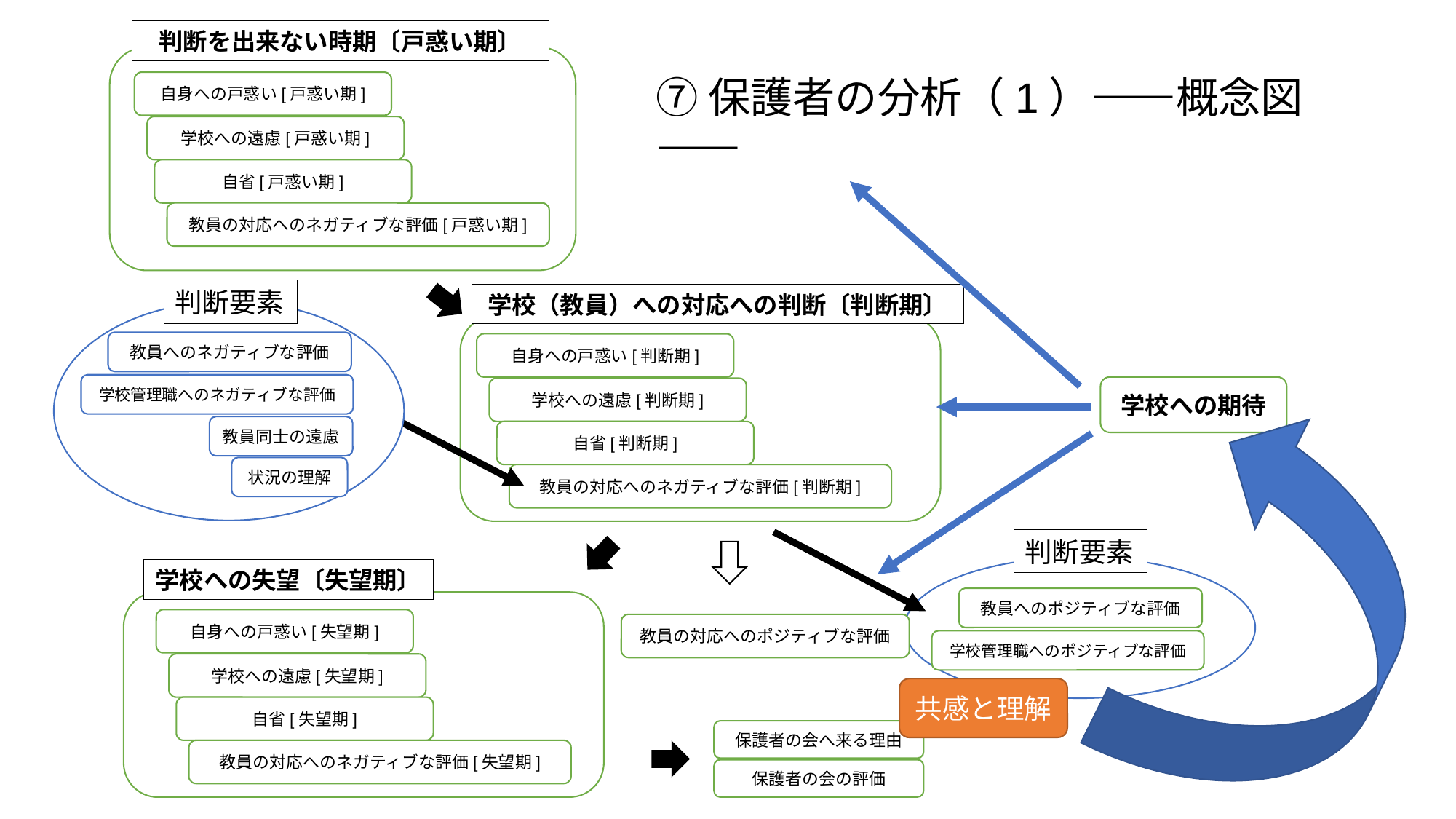

判断を出来ない時期〔戸惑い期〕

自身への戸惑い[戸惑い期]
学校への遠慮[戸惑い期]
自省[戸惑い期]
教員の対応へのネガティブな評価[戸惑い期]
⑦保護者の分析（1）――概念図――
判断要素
学校（教員）への対応への判断〔判断期〕

自身への戸惑い[判断期]
学校への遠慮[判断期]
自省[判断期]
教員の対応へのネガティブな評価[判断期]

教員へのネガティブな評価
学校管理職へのネガティブな評価
教員同士の遠慮
状況の理解
学校への期待

判断要素

教員へのポジティブな評価
学校管理職へのポジティブな評価

学校への失望〔失望期〕

自身への戸惑い[失望期]
学校への遠慮[失望期]
自省[失望期]
教員の対応へのネガティブな評価[失望期]
教員の対応へのポジティブな評価
共感と理解
保護者の会へ来る理由
保護者の会の評価